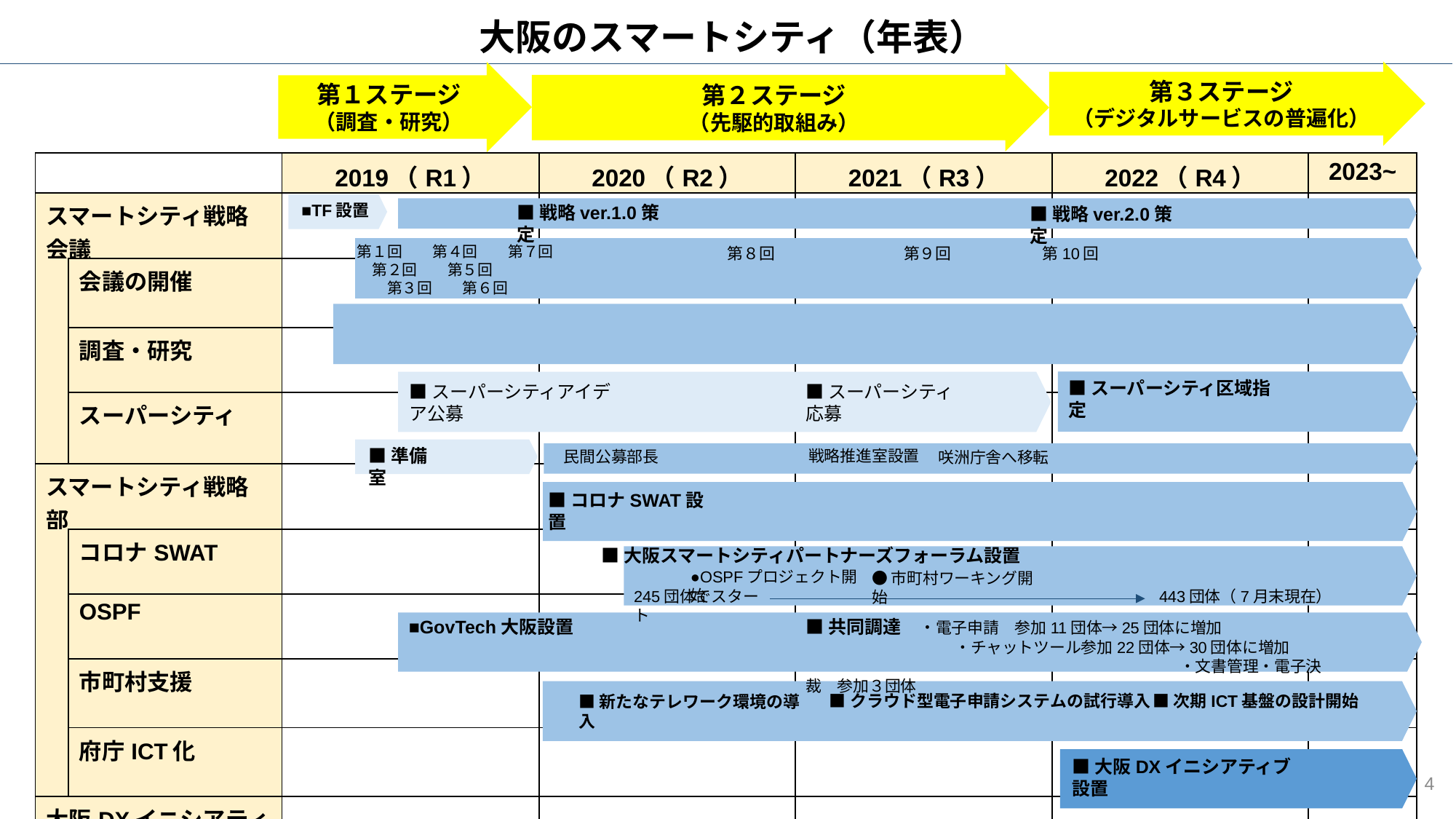

大阪のスマートシティ（年表）
第３ステージ
（デジタルサービスの普遍化）
第１ステージ
（調査・研究）
第２ステージ
（先駆的取組み）
|  |  | 2019（R1） | 2020（R2） | 2021（R3） | 2022（R4） | 2023~ |
| --- | --- | --- | --- | --- | --- | --- |
| スマートシティ戦略会議 |  |  |  |  |  |  |
|  | 会議の開催 |  |  |  |  |  |
|  | 調査・研究 |  |  |  |  |  |
|  | スーパーシティ |  |  |  |  |  |
| スマートシティ戦略部 |  |  |  |  |  |  |
|  | コロナSWAT |  |  |  |  |  |
|  | OSPF |  |  |  |  |  |
|  | 市町村支援 |  |  |  |  |  |
|  | 府庁ICT化 |  |  |  |  |  |
| 大阪DXイニシアティブ |  |  |  |  |  |  |
■TF設置

■戦略ver.1.0策定
■戦略ver.2.0策定

第１回　　第４回　　第７回
　第２回　　第５回
　　第３回　　第６回

第８回
第９回
第10回

■スーパーシティ区域指定

■スーパーシティアイデア公募
■スーパーシティ応募
■準備室

戦略推進室設置
民間公募部長
咲洲庁舎へ移転

■コロナSWAT設置
■大阪スマートシティパートナーズフォーラム設置

●OSPFプロジェクト開始
●市町村ワーキング開始
245団体でスタート
443団体（7月末現在）
■GovTech大阪設置
■共同調達　・電子申請　参加11団体→25団体に増加
　　　　　　　　　  ・チャットツール参加22団体→30団体に増加
　　　　　　　　　　　　　　　　　　　　　　   　・文書管理・電子決裁　参加３団体

■次期ICT基盤の設計開始
■クラウド型電子申請システムの試行導入
■新たなテレワーク環境の導入

■大阪DXイニシアティブ設置
4